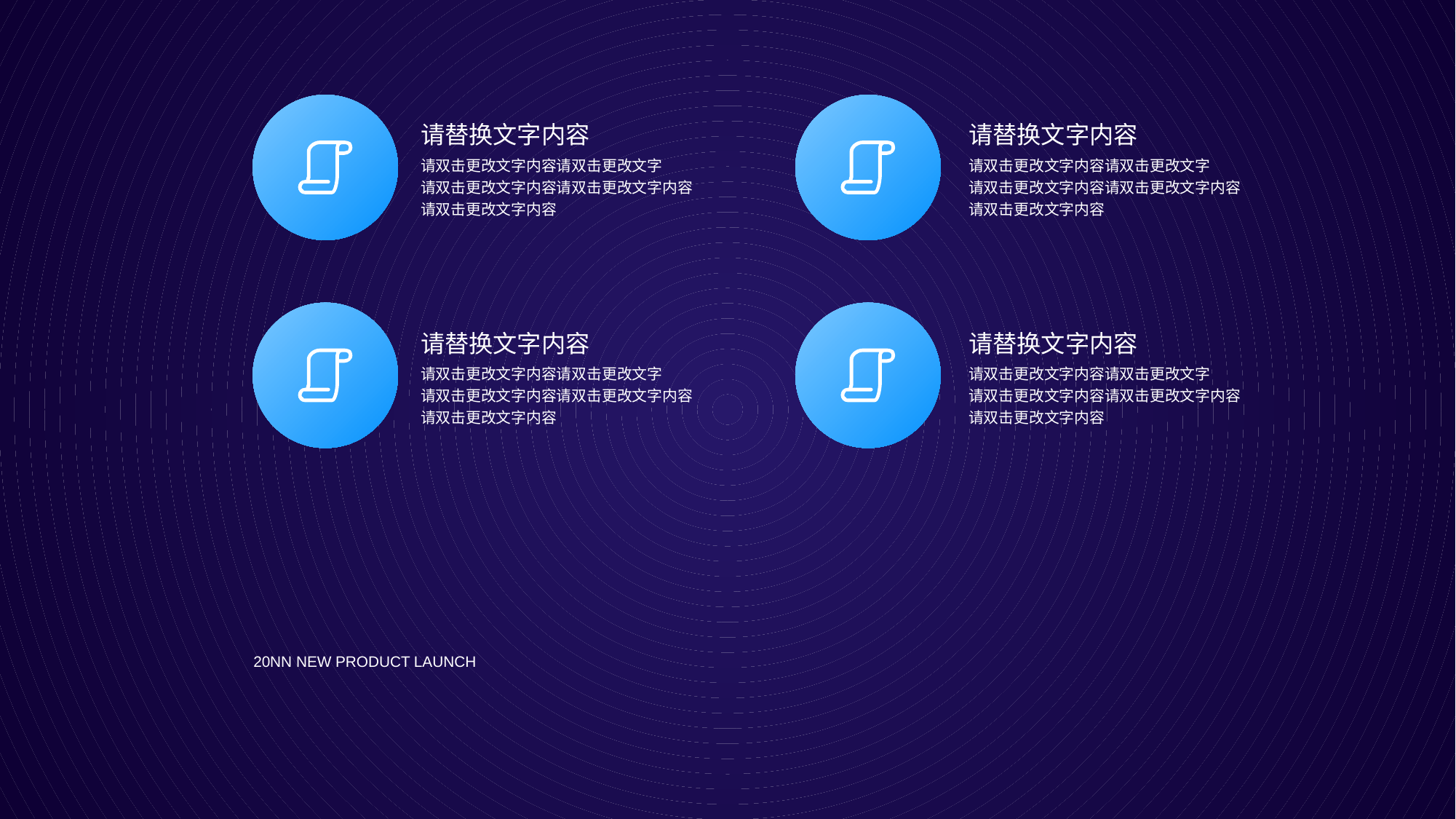

请替换文字内容
请替换文字内容

请双击更改文字内容请双击更改文字
请双击更改文字内容请双击更改文字内容
请双击更改文字内容
请双击更改文字内容请双击更改文字
请双击更改文字内容请双击更改文字内容
请双击更改文字内容

请替换文字内容
请替换文字内容

请双击更改文字内容请双击更改文字
请双击更改文字内容请双击更改文字内容
请双击更改文字内容
请双击更改文字内容请双击更改文字
请双击更改文字内容请双击更改文字内容
请双击更改文字内容
20NN New product launch